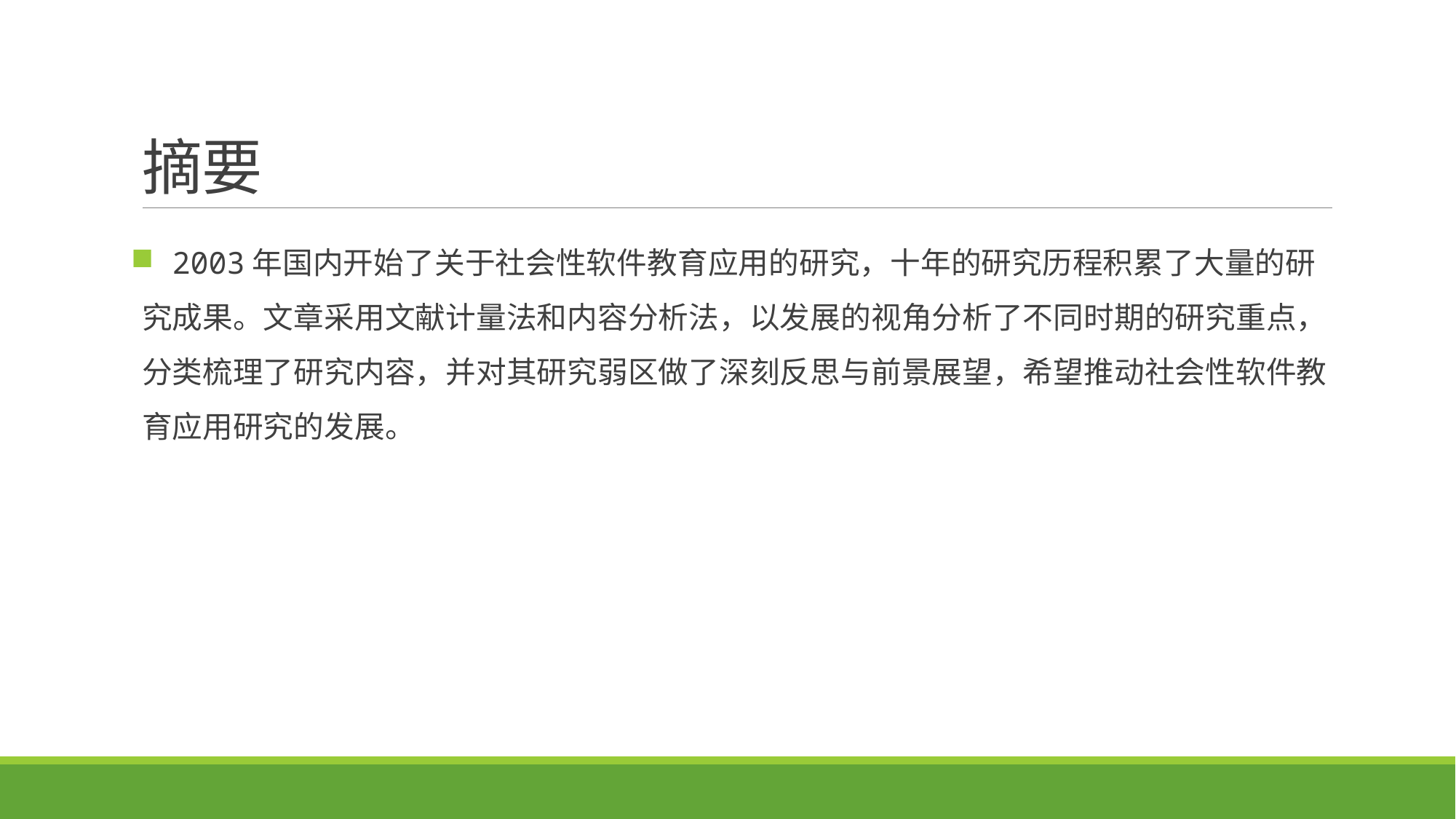

# 摘要
 2003年国内开始了关于社会性软件教育应用的研究，十年的研究历程积累了大量的研究成果。文章采用文献计量法和内容分析法，以发展的视角分析了不同时期的研究重点，分类梳理了研究内容，并对其研究弱区做了深刻反思与前景展望，希望推动社会性软件教育应用研究的发展。